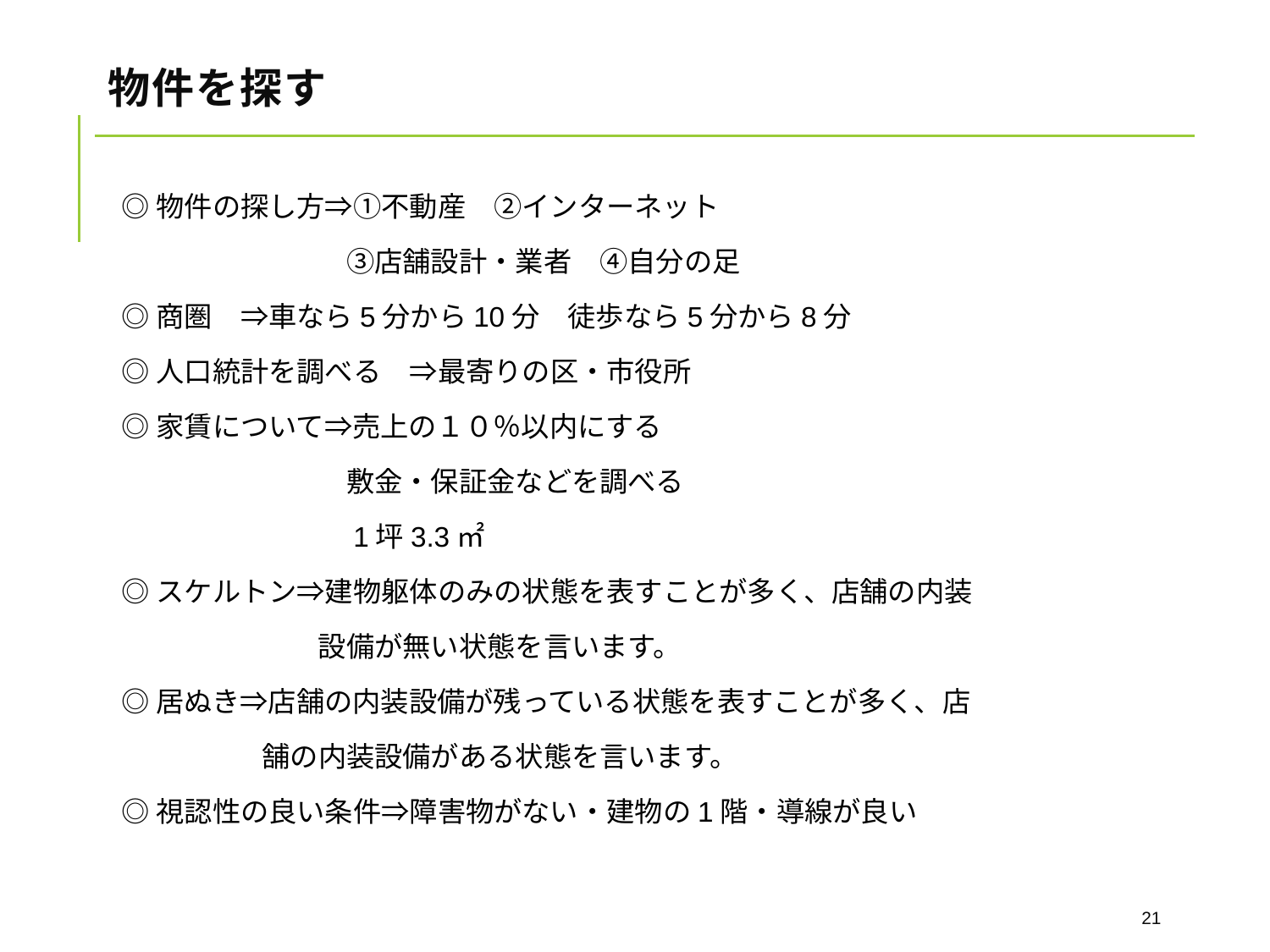

# 物件を探す
◎物件の探し方⇒①不動産　②インターネット
　　　　　　　　③店舗設計・業者　④自分の足
◎商圏　⇒車なら5分から10分　徒歩なら5分から8分
◎人口統計を調べる　⇒最寄りの区・市役所
◎家賃について⇒売上の１０％以内にする
　　　　　　　　敷金・保証金などを調べる
　　　　　　　　1坪3.3㎡
◎スケルトン⇒建物躯体のみの状態を表すことが多く、店舗の内装
　　　　　　　設備が無い状態を言います。
◎居ぬき⇒店舗の内装設備が残っている状態を表すことが多く、店
　　　　　舗の内装設備がある状態を言います。
◎視認性の良い条件⇒障害物がない・建物の1階・導線が良い
21